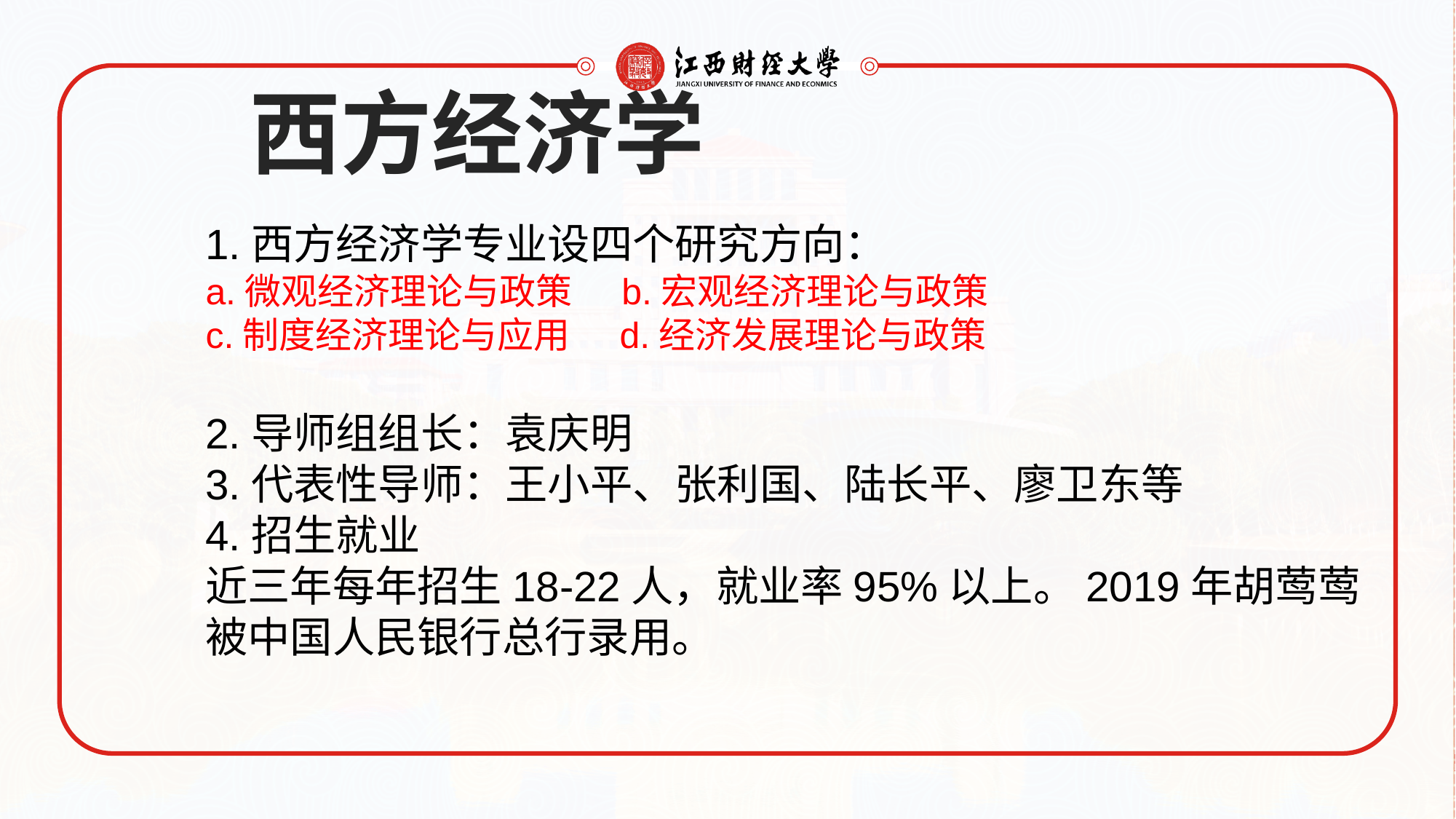

西方经济学
1.西方经济学专业设四个研究方向：
a.微观经济理论与政策     b.宏观经济理论与政策
c.制度经济理论与应用     d.经济发展理论与政策

2.导师组组长：袁庆明
3.代表性导师：王小平、张利国、陆长平、廖卫东等
4.招生就业
近三年每年招生18-22人，就业率95%以上。2019年胡莺莺被中国人民银行总行录用。